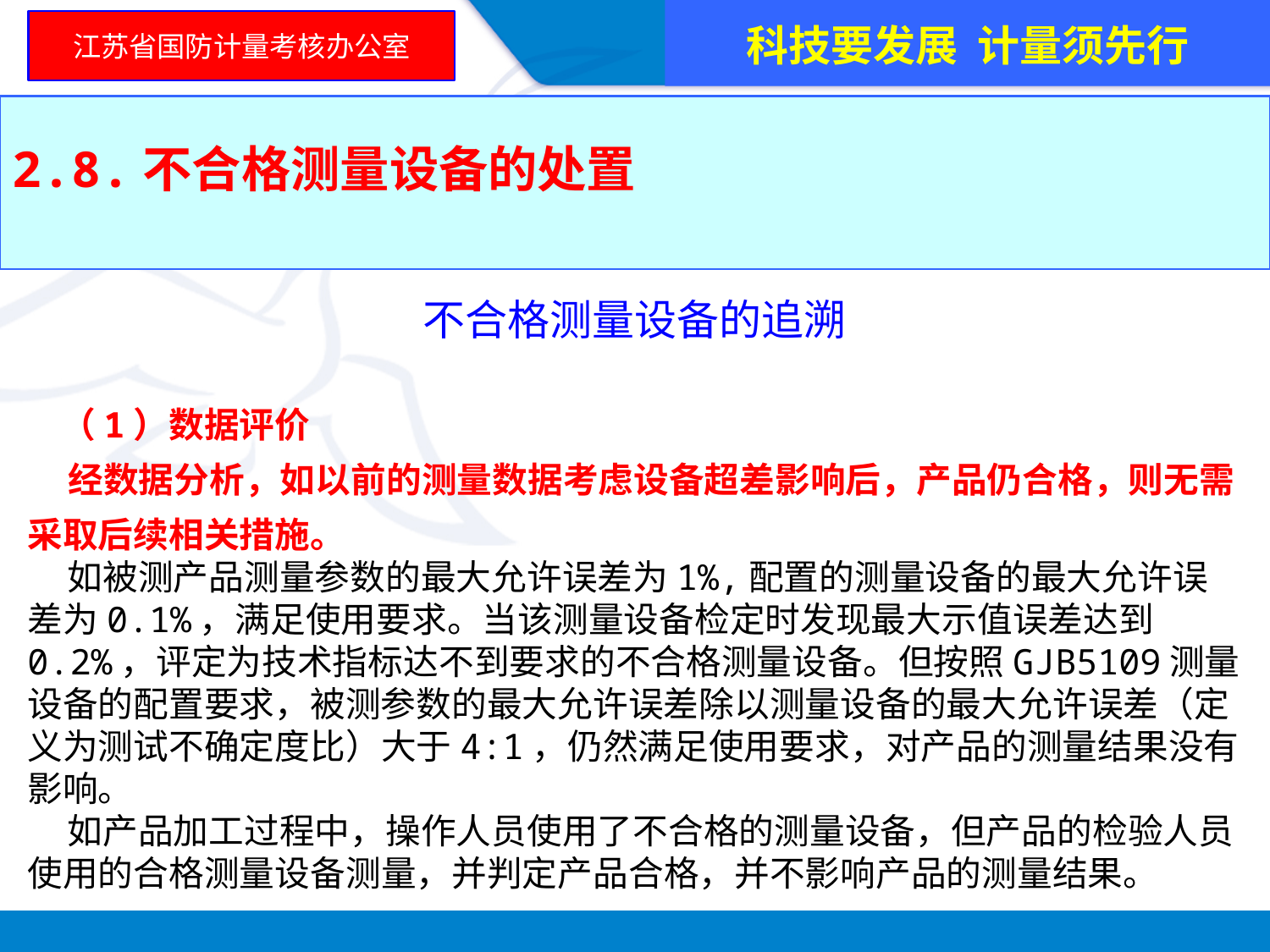

科技要发展  计量须先行
江苏省国防计量考核办公室
2.8.不合格测量设备的处置

不合格测量设备的追溯

   （1）数据评价
    经数据分析，如以前的测量数据考虑设备超差影响后，产品仍合格，则无需采取后续相关措施。
    如被测产品测量参数的最大允许误差为1%,配置的测量设备的最大允许误差为0.1%，满足使用要求。当该测量设备检定时发现最大示值误差达到0.2%，评定为技术指标达不到要求的不合格测量设备。但按照GJB5109测量设备的配置要求，被测参数的最大允许误差除以测量设备的最大允许误差（定义为测试不确定度比）大于4:1，仍然满足使用要求，对产品的测量结果没有影响。
    如产品加工过程中，操作人员使用了不合格的测量设备，但产品的检验人员使用的合格测量设备测量，并判定产品合格，并不影响产品的测量结果。